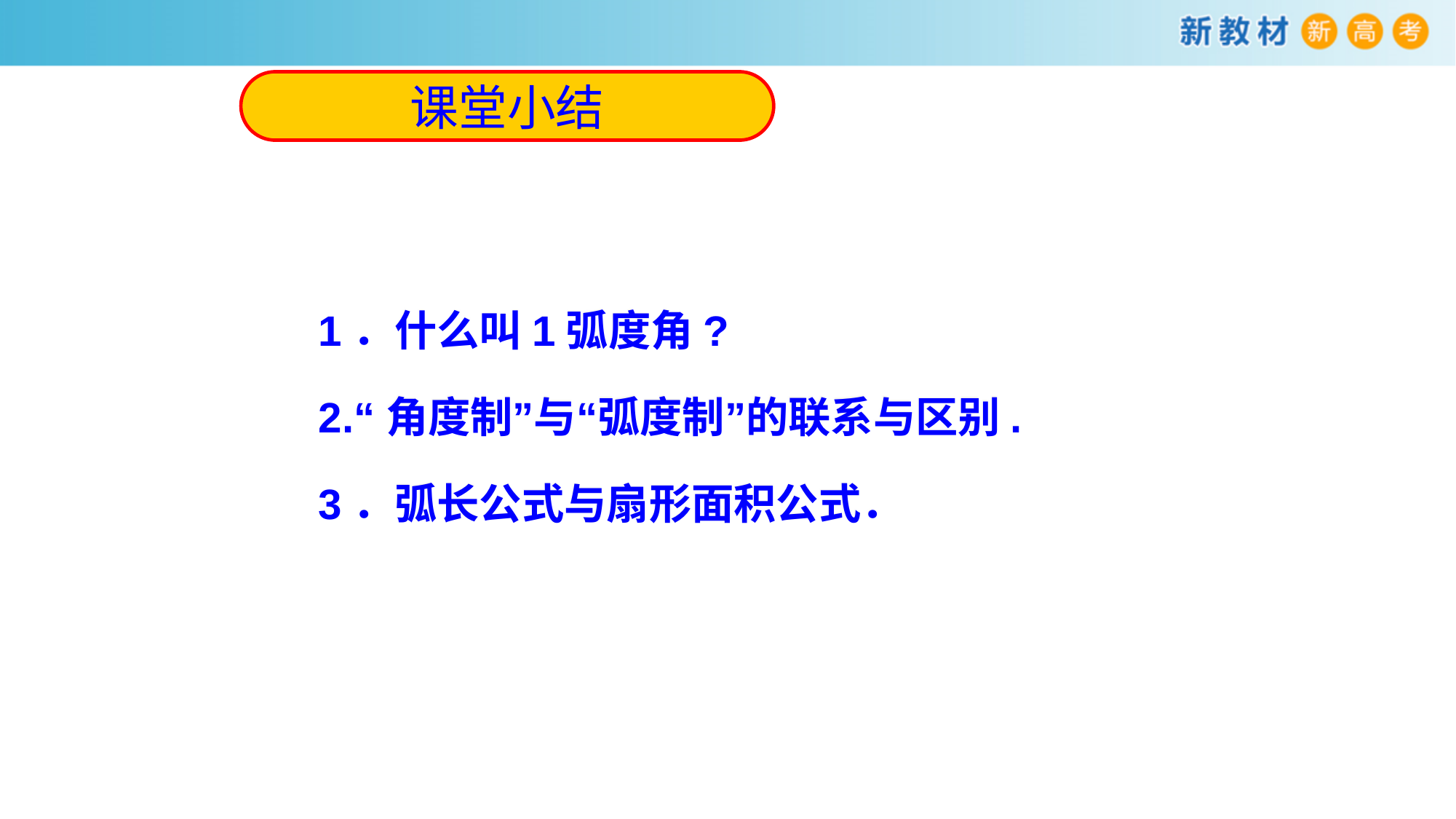

课堂小结
1．什么叫1弧度角?
2.“角度制”与“弧度制”的联系与区别.
3．弧长公式与扇形面积公式．